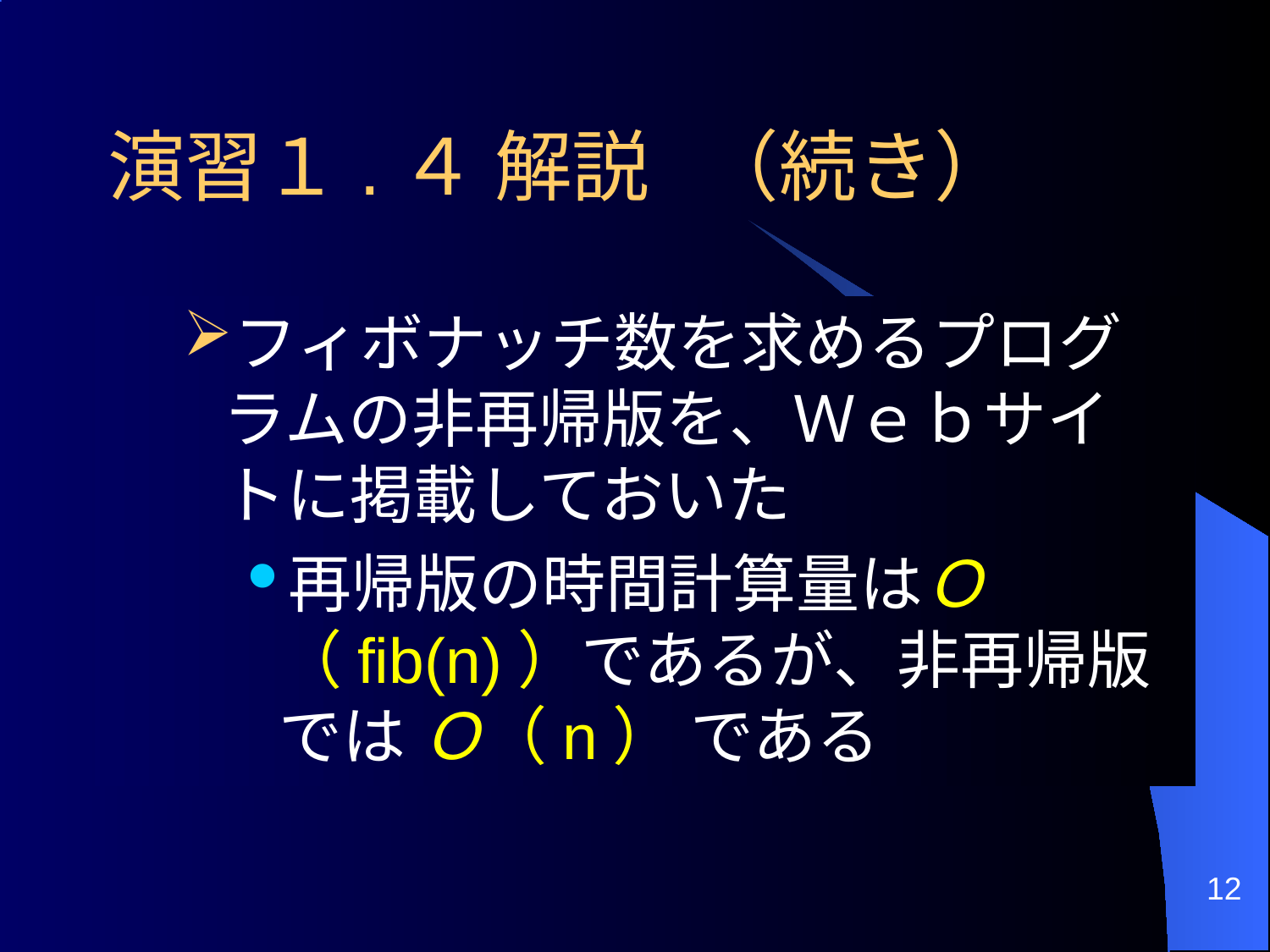

# 演習１.４ 解説   （続き）
フィボナッチ数を求めるプログラムの非再帰版を、Ｗｅｂサイトに掲載しておいた
再帰版の時間計算量はＯ（fib(n)）であるが、非再帰版では Ｏ（n） である
12